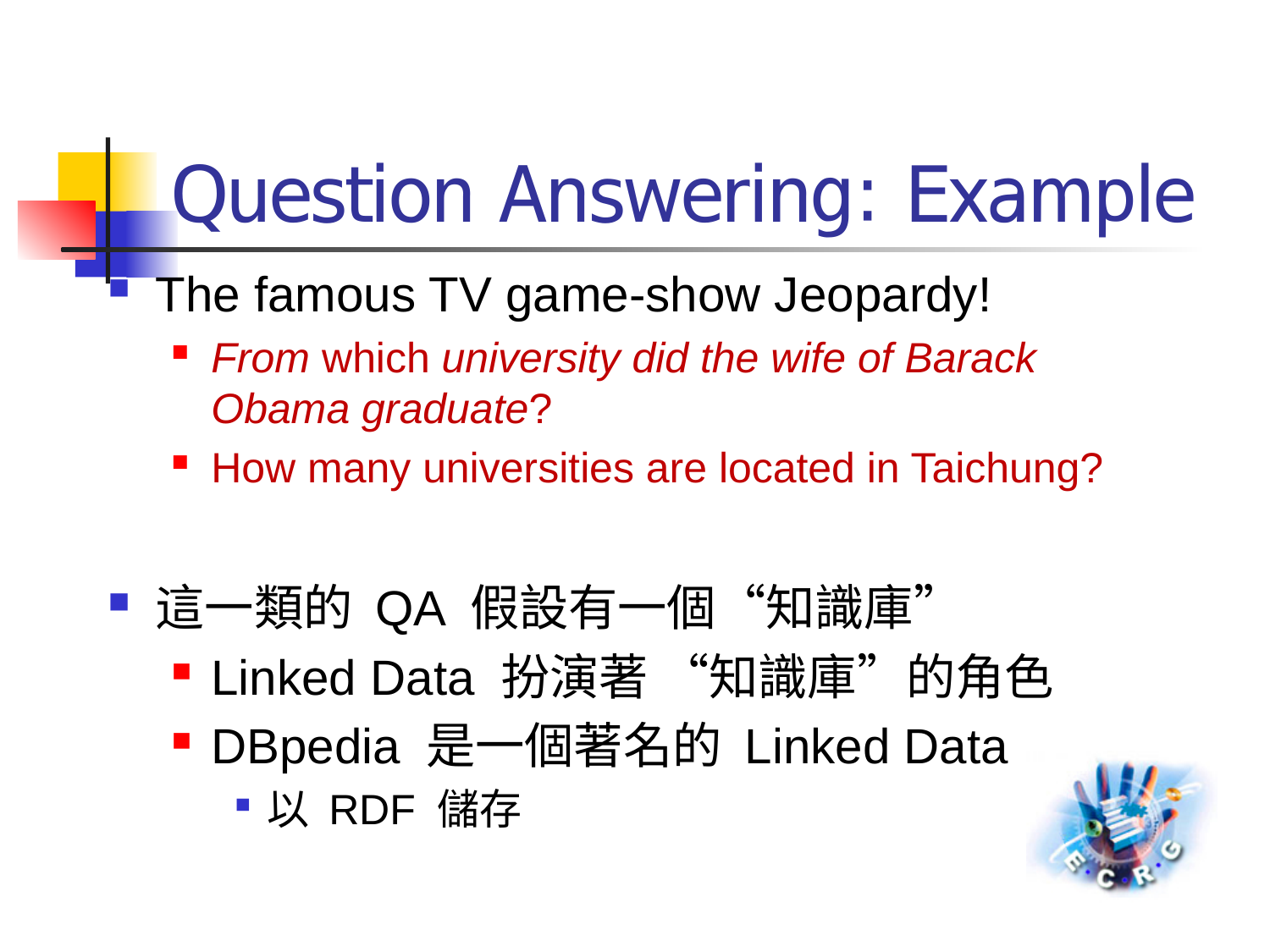

# Question Answering: Example
The famous TV game-show Jeopardy!
From which university did the wife of Barack Obama graduate?
How many universities are located in Taichung?

這一類的 QA 假設有一個“知識庫”
Linked Data 扮演著 “知識庫”的角色
DBpedia 是一個著名的 Linked Data
以 RDF 儲存